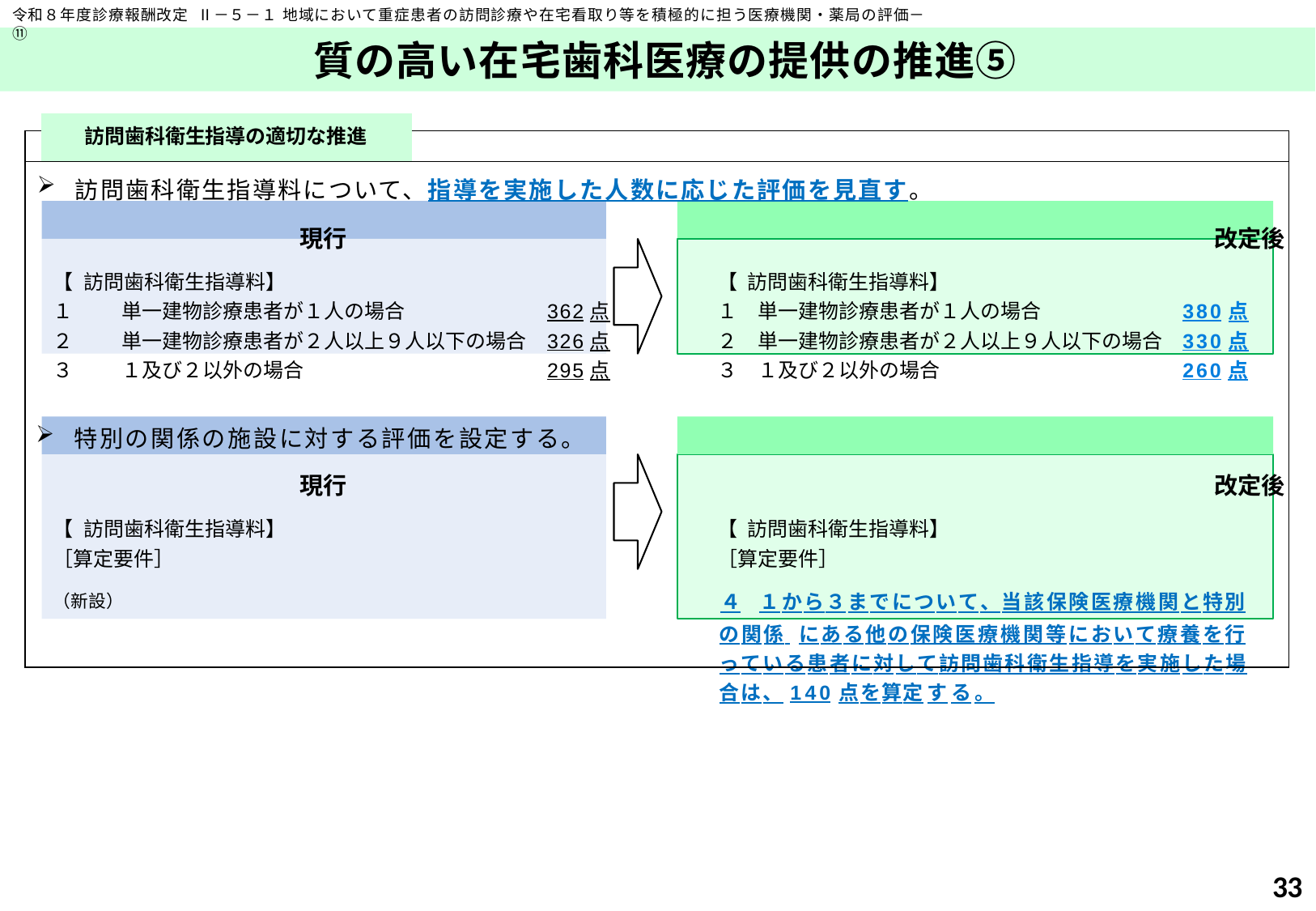

令和８年度診療報酬改定  Ⅱ－５－１ 地域において重症患者の訪問診療や在宅看取り等を積極的に担う医療機関・薬局の評価－⑪

# 質の高い在宅歯科医療の提供の推進⑤
|  | 訪問歯科衛生指導の適切な推進 |  |
| --- | --- | --- |
|  |  |  |
| 訪問歯科衛生指導料について、指導を実施した人数に応じた評価を見直す。 現行 改定後 【訪問歯科衛生指導料】 【訪問歯科衛生指導料】 １ 単一建物診療患者が１人の場合 362点 １ 単一建物診療患者が１人の場合 380点 ２ 単一建物診療患者が２人以上９人以下の場合 326点 ２ 単一建物診療患者が２人以上９人以下の場合 330点 ３ １及び２以外の場合 295点 ３ １及び２以外の場合 260点 特別の関係の施設に対する評価を設定する。 現行 改定後 【訪問歯科衛生指導料】 【訪問歯科衛生指導料】 ［算定要件］ ［算定要件］ （新設） ４ １から３までについて、当該保険医療機関と特別の関係 にある他の保険医療機関等において療養を行っている患者に対して訪問歯科衛生指導を実施した場合は、140点を算定する。 |  |  |

33